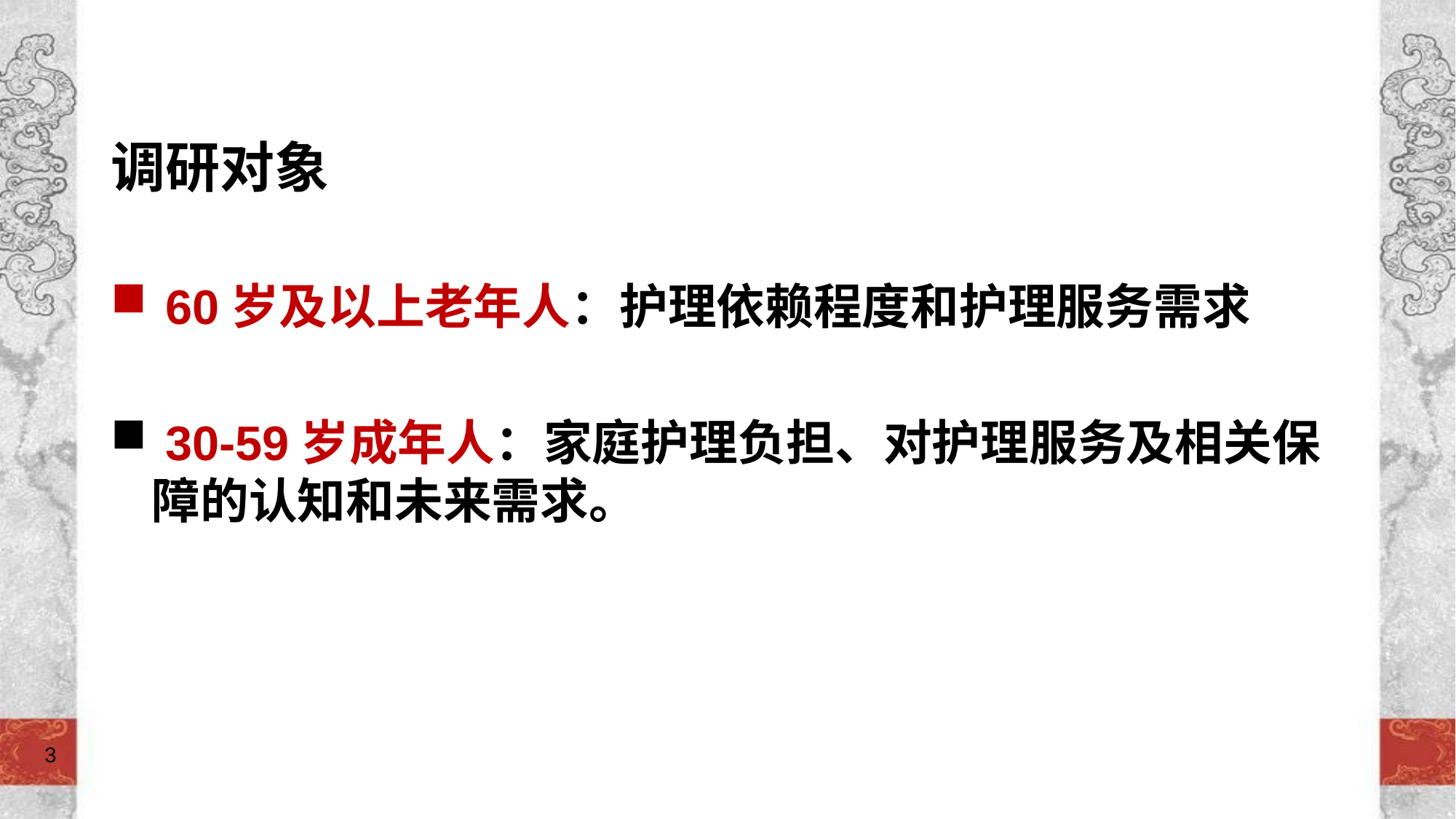

调研对象

 60岁及以上老年人：护理依赖程度和护理服务需求

 30-59岁成年人：家庭护理负担、对护理服务及相关保障的认知和未来需求。